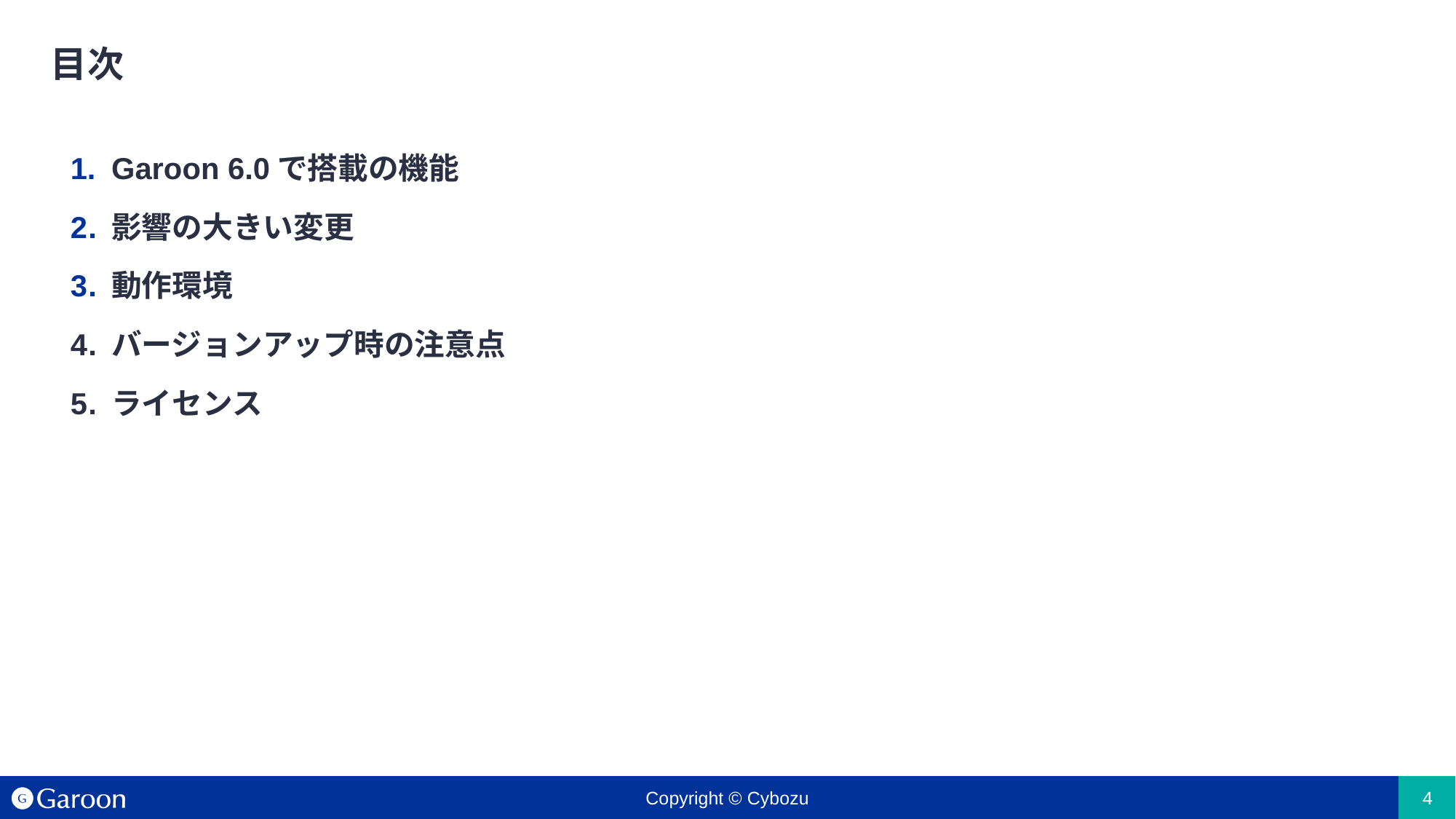

# 目次
Garoon 6.0で搭載の機能
影響の大きい変更
動作環境
バージョンアップ時の注意点
ライセンス